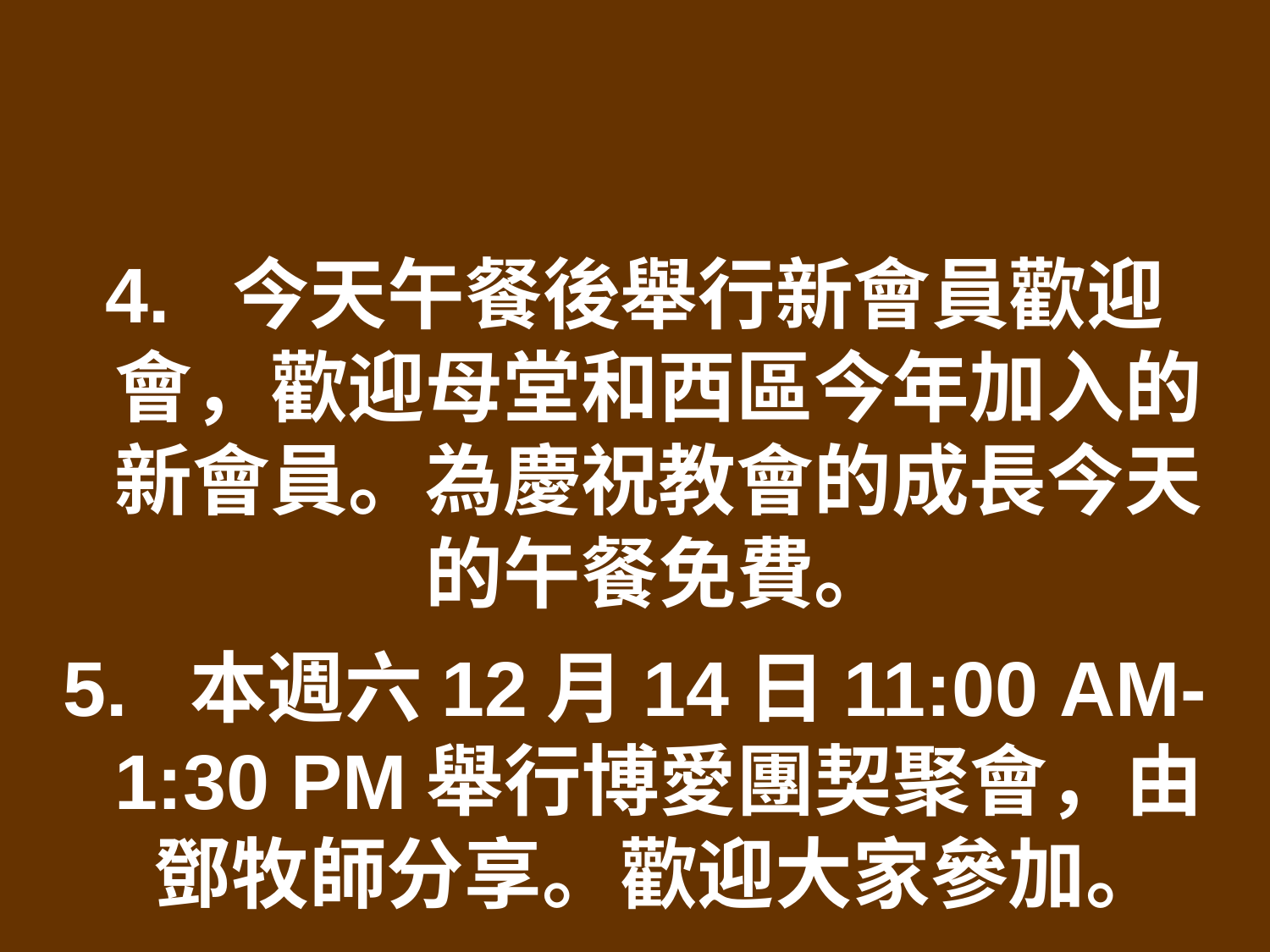

4.  今天午餐後舉行新會員歡迎會，歡迎母堂和西區今年加入的新會員。為慶祝教會的成長今天的午餐免費。
5.  本週六12月14日11:00 AM-1:30 PM舉行博愛團契聚會，由鄧牧師分享。歡迎大家參加。